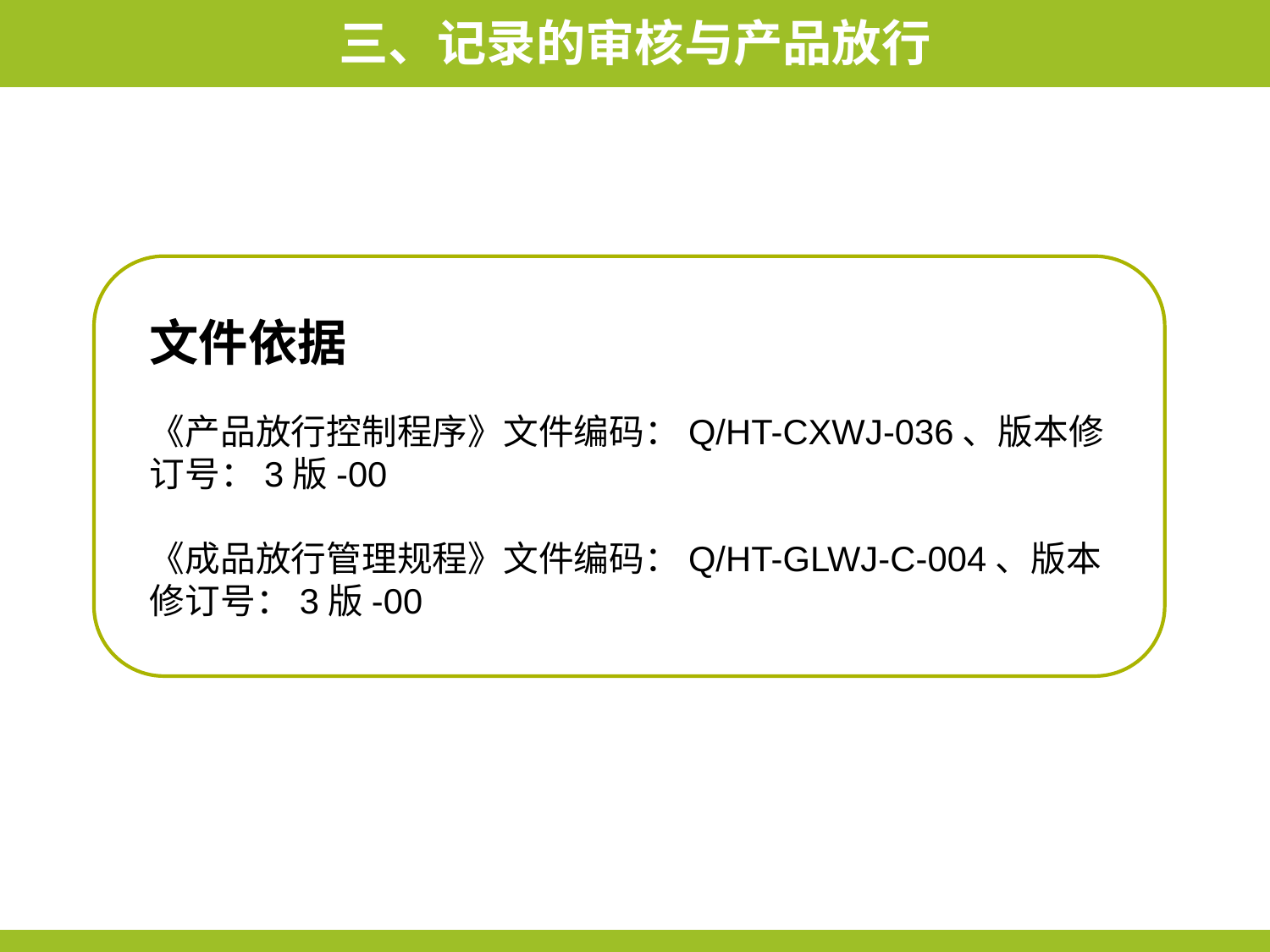

# 三、记录的审核与产品放行
文件依据

《产品放行控制程序》文件编码：Q/HT-CXWJ-036、版本修订号：3版-00

《成品放行管理规程》文件编码：Q/HT-GLWJ-C-004、版本修订号：3版-00
记录的概述